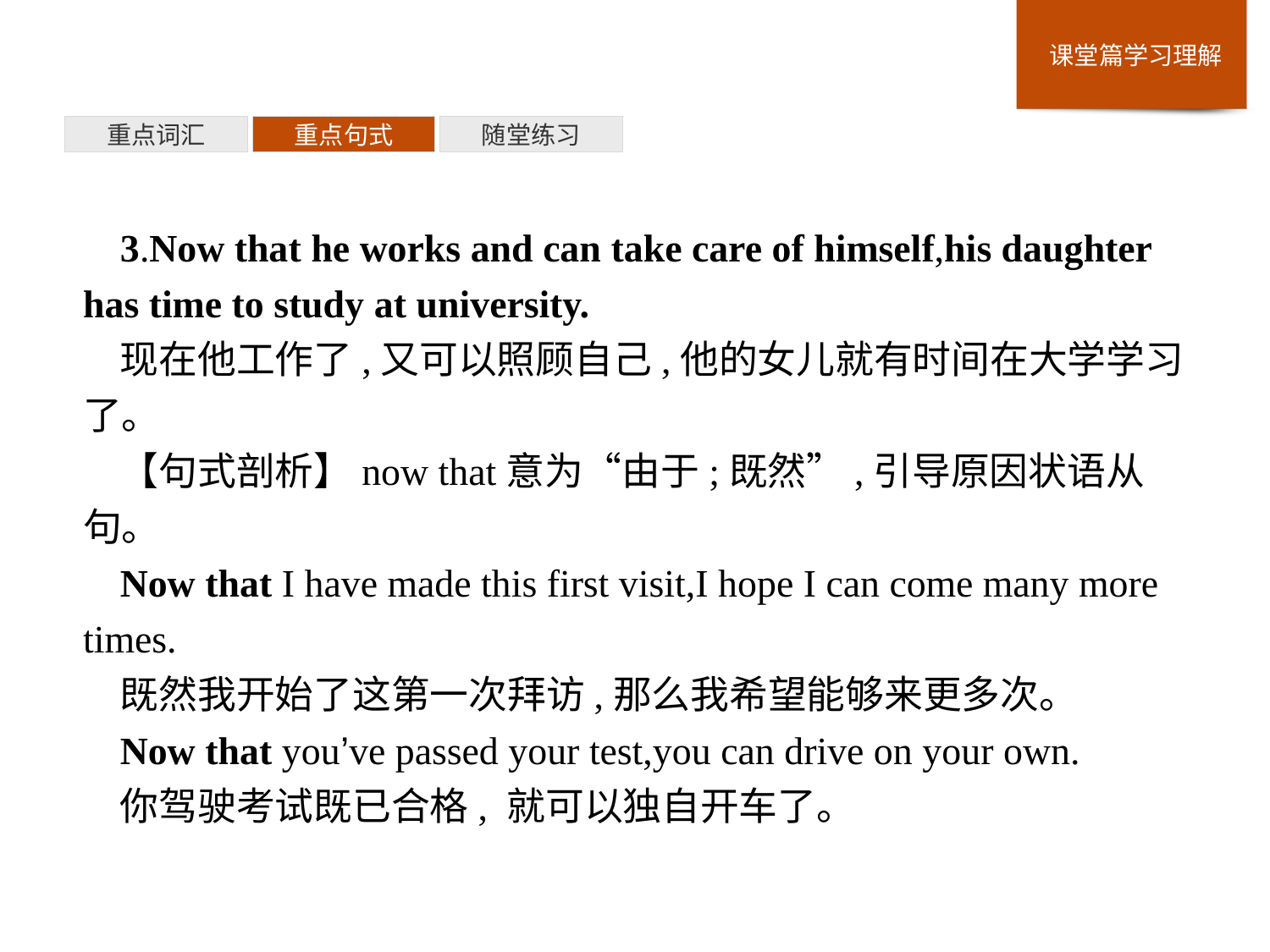

重点词汇
重点句式
随堂练习
3.Now that he works and can take care of himself,his daughter has time to study at university.
现在他工作了,又可以照顾自己,他的女儿就有时间在大学学习了。
【句式剖析】now that意为“由于;既然”,引导原因状语从句。
Now that I have made this first visit,I hope I can come many more times.
既然我开始了这第一次拜访,那么我希望能够来更多次。
Now that you’ve passed your test,you can drive on your own.
你驾驶考试既已合格, 就可以独自开车了。